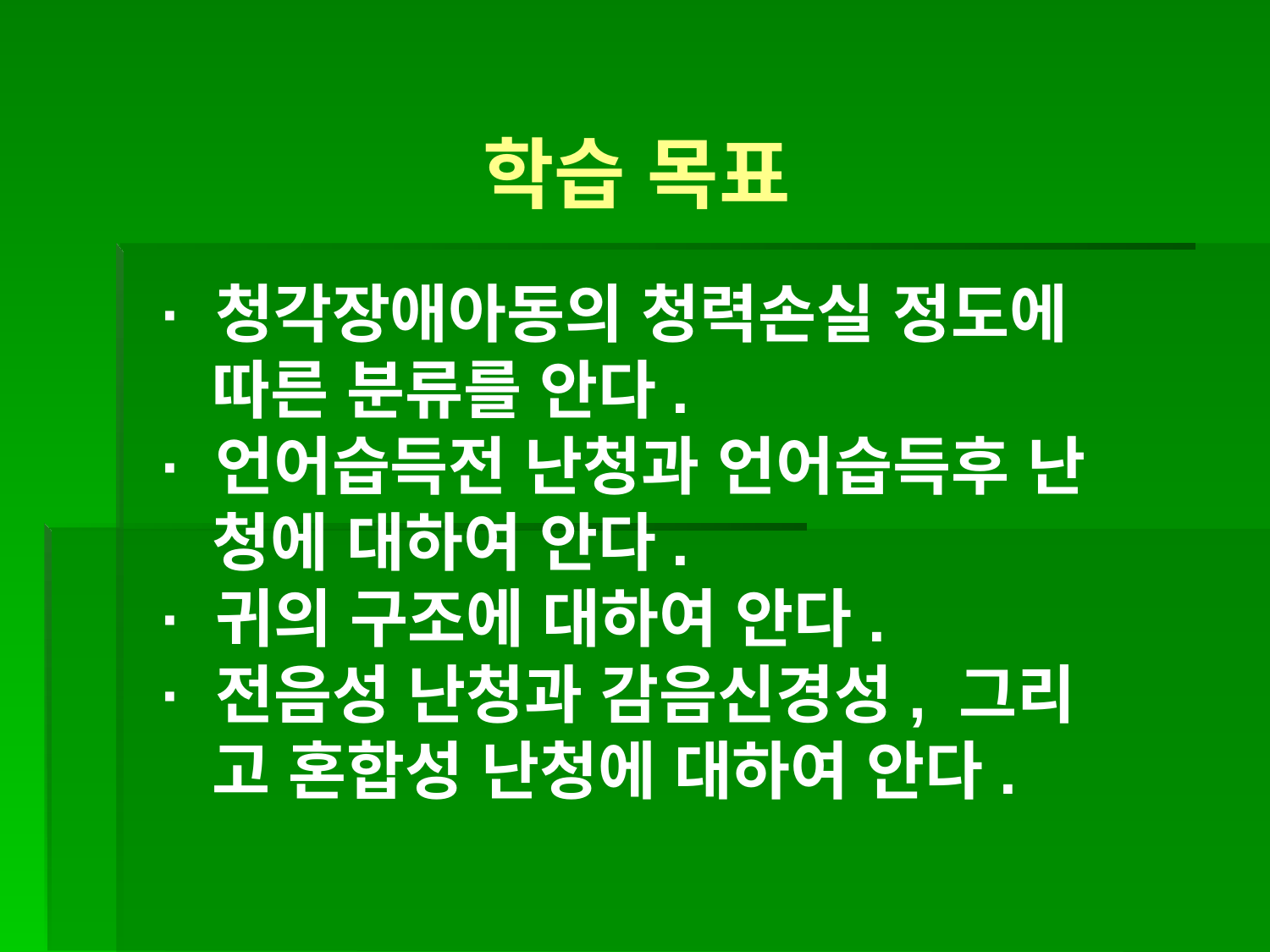

학습 목표
· 청각장애아동의 청력손실 정도에
  따른 분류를 안다.
· 언어습득전 난청과 언어습득후 난
  청에 대하여 안다.
· 귀의 구조에 대하여 안다.
· 전음성 난청과 감음신경성, 그리
  고 혼합성 난청에 대하여 안다.